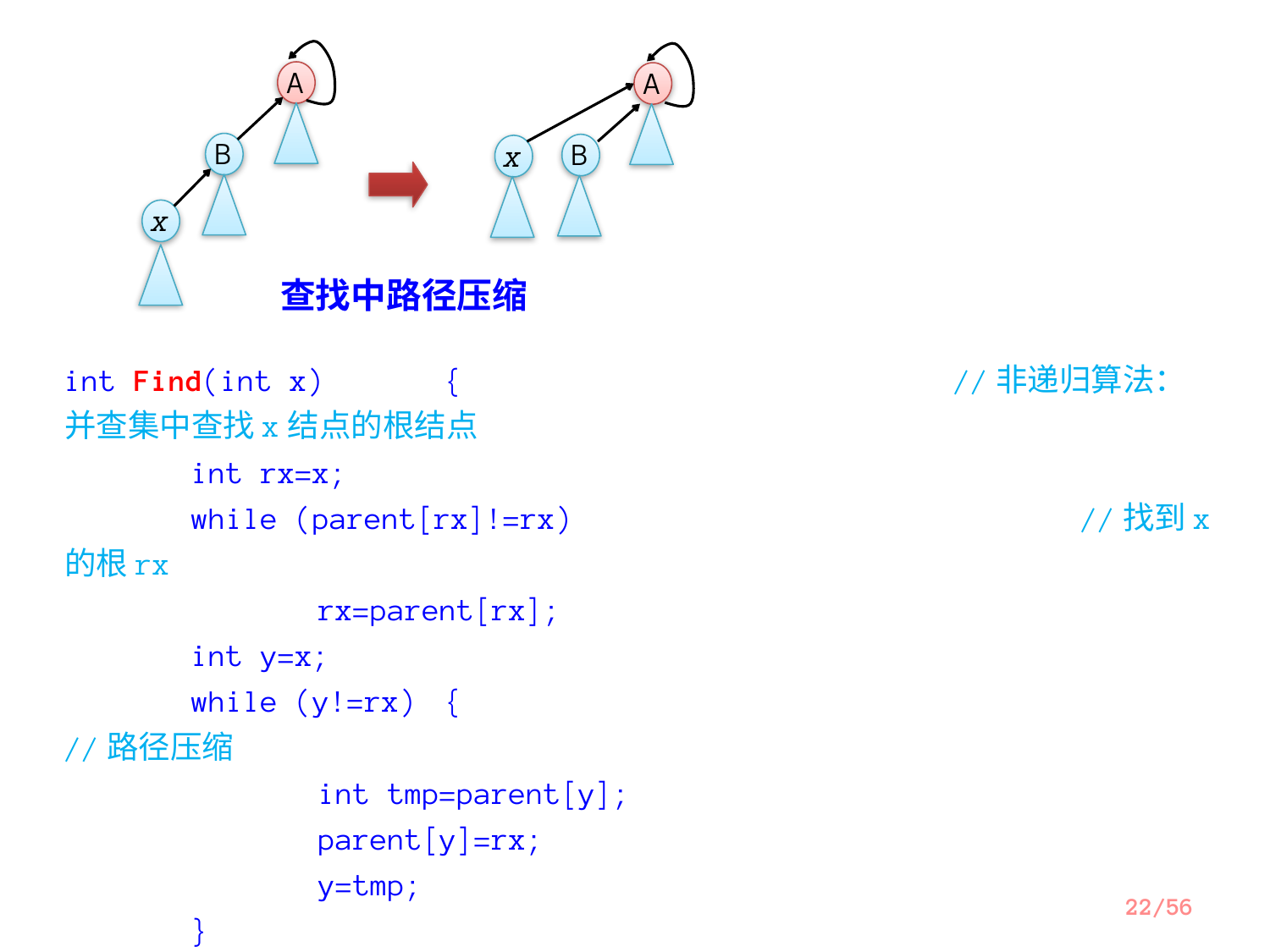

A
A

B
B
x

x

查找中路径压缩
int Find(int x)	{				//非递归算法：并查集中查找x结点的根结点
	int rx=x;
	while (parent[rx]!=rx)				//找到x的根rx
		rx=parent[rx];
	int y=x;
	while (y!=rx)	{						//路径压缩
		int tmp=parent[y];
		parent[y]=rx;
		y=tmp;
	}
	return rx;								//返回根
}
22/56